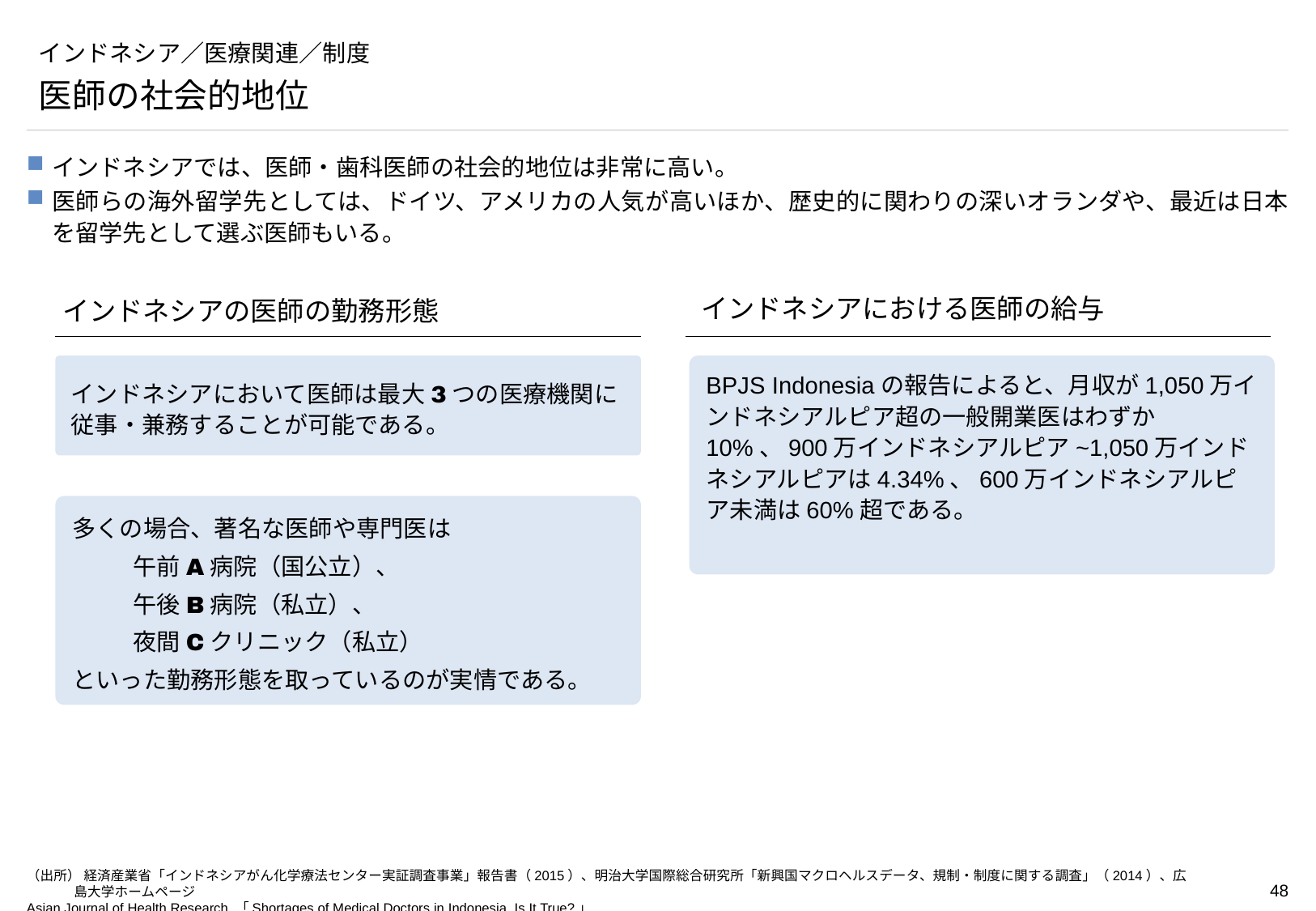

# インドネシア／医療関連／制度
医師の社会的地位
インドネシアでは、医師・歯科医師の社会的地位は非常に高い。
医師らの海外留学先としては、ドイツ、アメリカの人気が高いほか、歴史的に関わりの深いオランダや、最近は日本を留学先として選ぶ医師もいる。
インドネシアにおける医師の給与
インドネシアの医師の勤務形態
BPJS Indonesiaの報告によると、月収が1,050万インドネシアルピア超の一般開業医はわずか10%、900万インドネシアルピア~1,050万インドネシアルピアは4.34%、600万インドネシアルピア未満は60%超である。
インドネシアにおいて医師は最大3つの医療機関に従事・兼務することが可能である。
多くの場合、著名な医師や専門医は
午前A病院（国公立）、
午後B病院（私立）、
夜間Cクリニック（私立）
といった勤務形態を取っているのが実情である。
（出所） 経済産業省「インドネシアがん化学療法センター実証調査事業」報告書（2015）、明治大学国際総合研究所「新興国マクロヘルスデータ、規制・制度に関する調査」（2014）、広島大学ホームページ
Asian Journal of Health Research 「Shortages of Medical Doctors in Indonesia, Is It True?」